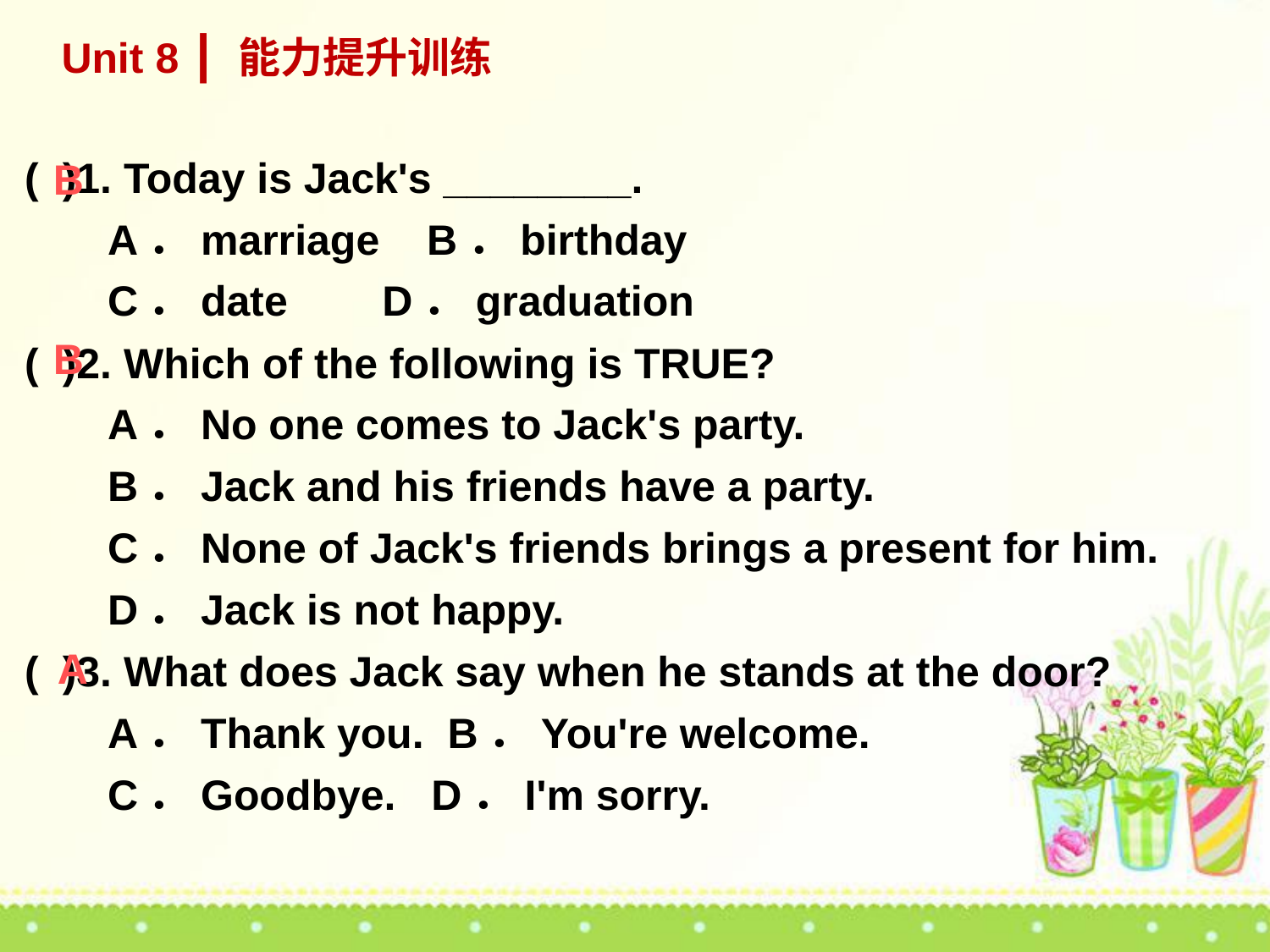

Unit 8 ┃ 能力提升训练
(  )1. Today is Jack's ________.
       A．marriage    B．birthday
       C．date        D．graduation
(  )2. Which of the following is TRUE?
       A．No one comes to Jack's party.
       B．Jack and his friends have a party.
       C．None of Jack's friends brings a present for him.
       D．Jack is not happy.
(  )3. What does Jack say when he stands at the door?
       A．Thank you.  B．You're welcome.
       C．Good­bye.   D．I'm sorry.
B
B
A